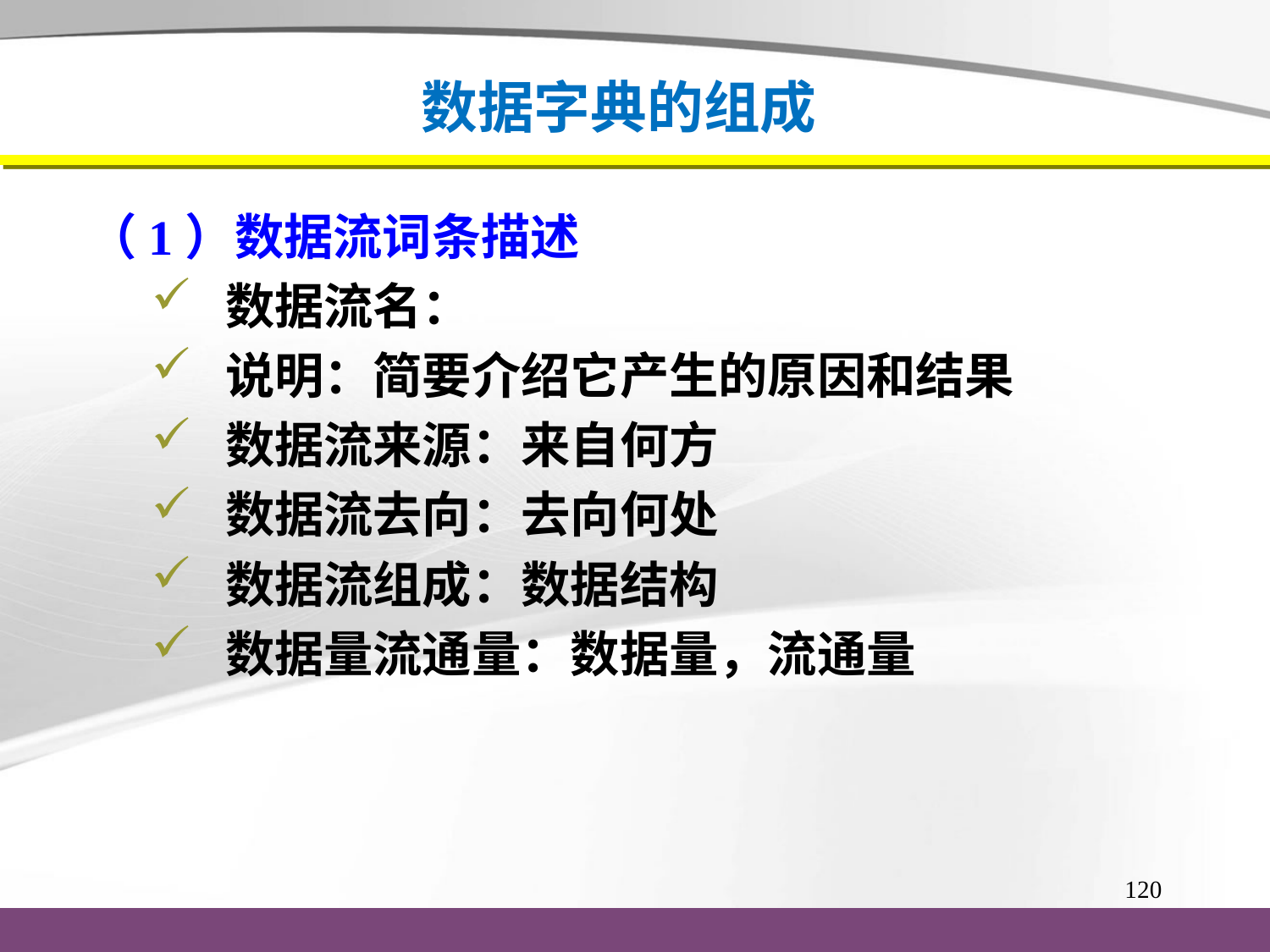

# 数据字典的组成
（1）数据流词条描述
数据流名：
说明：简要介绍它产生的原因和结果
数据流来源：来自何方
数据流去向：去向何处
数据流组成：数据结构
数据量流通量：数据量，流通量
120